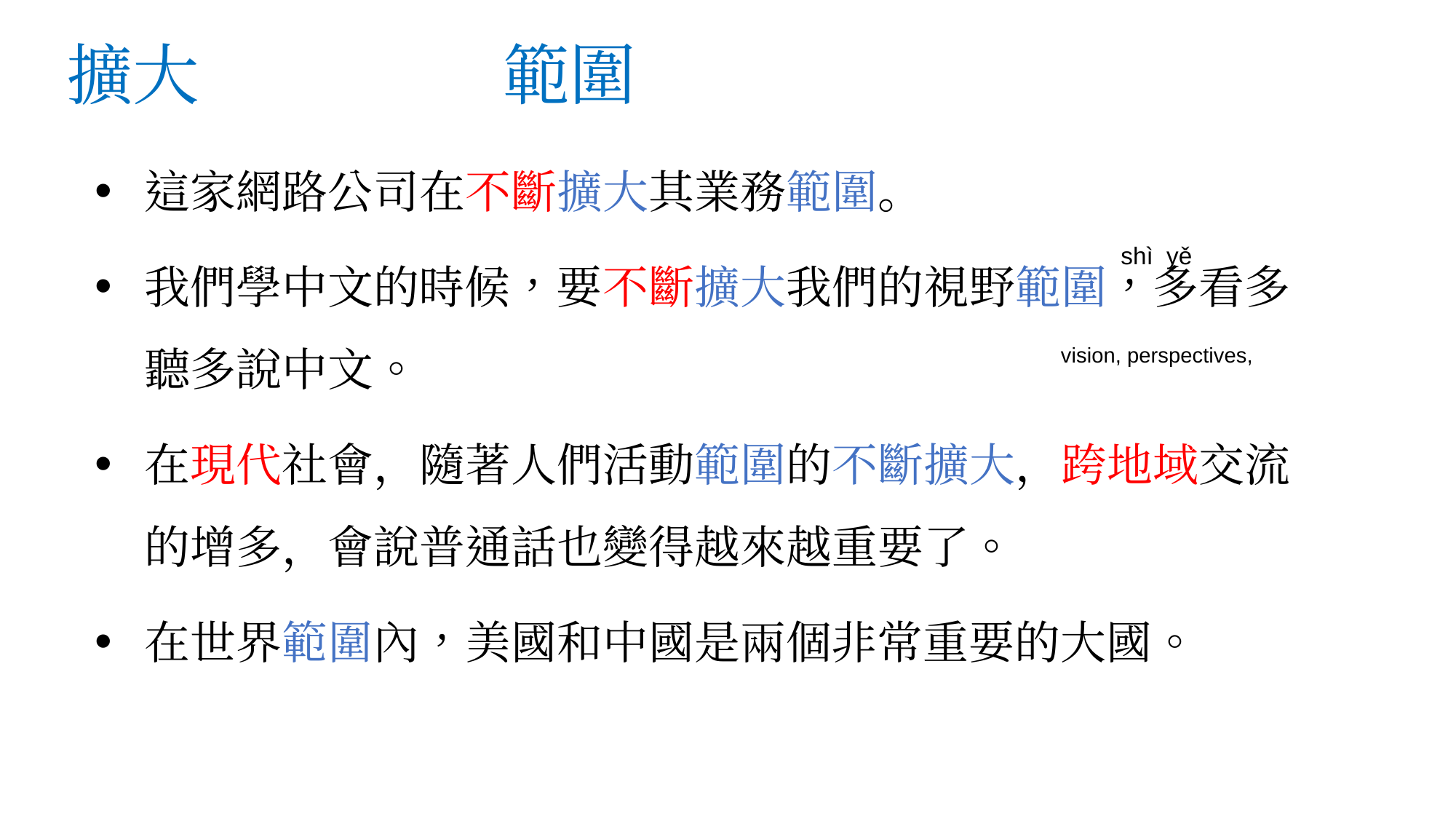

# 擴大			範圍
這家網路公司在不斷擴大其業務範圍。
我們學中文的時候，要不斷擴大我們的視野範圍，多看多聽多說中文。
在現代社會，隨著人們活動範圍的不斷擴大，跨地域交流的增多，會說普通話也變得越來越重要了。
在世界範圍內，美國和中國是兩個非常重要的大國。
shì  yě
vision, perspectives,